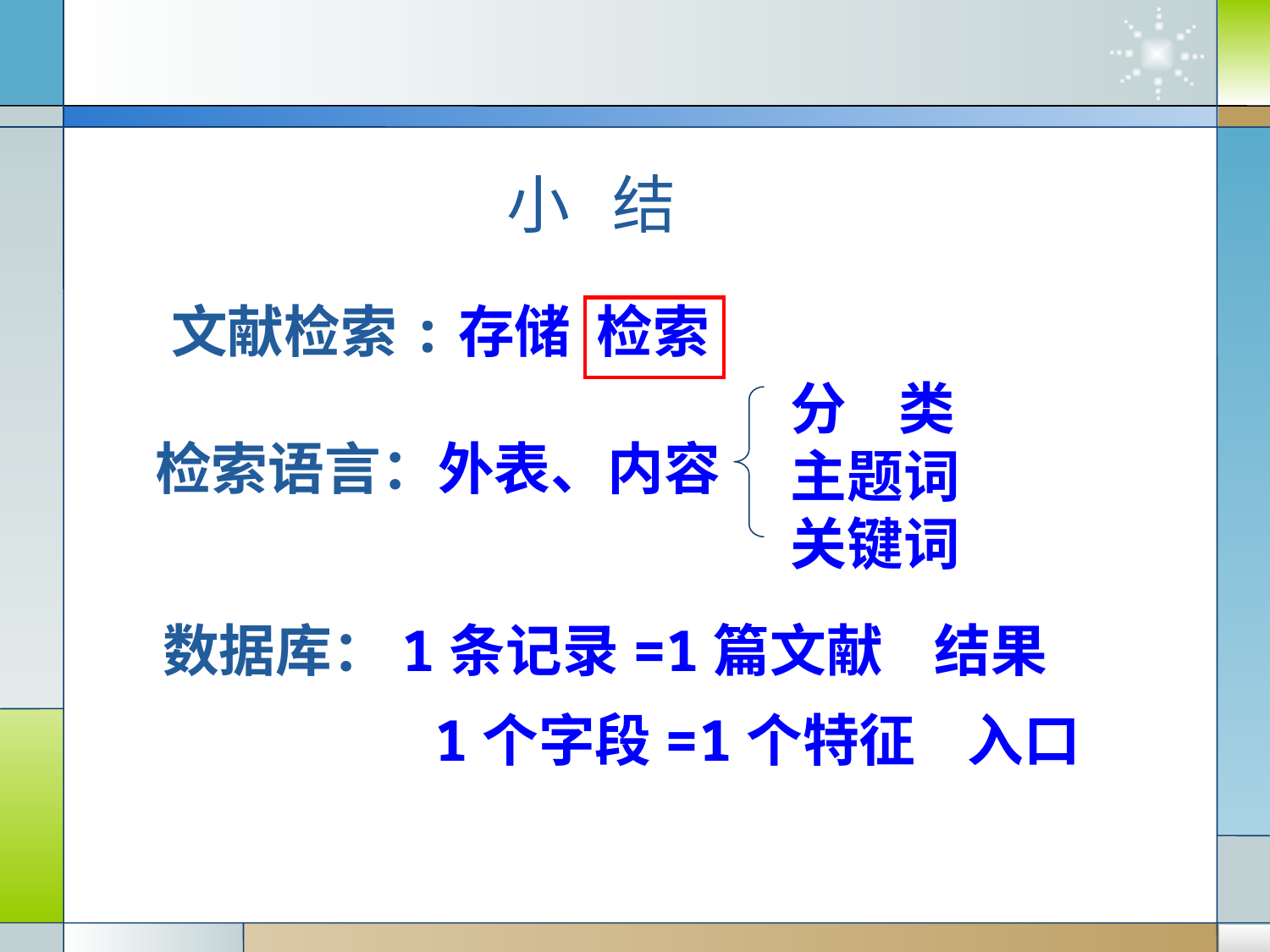

小   结
文献检索:存储  检索

分    类
主题词
关键词

  检索语言：外表、内容

数据库：1条记录=1篇文献    结果
         1个字段=1个特征    入口